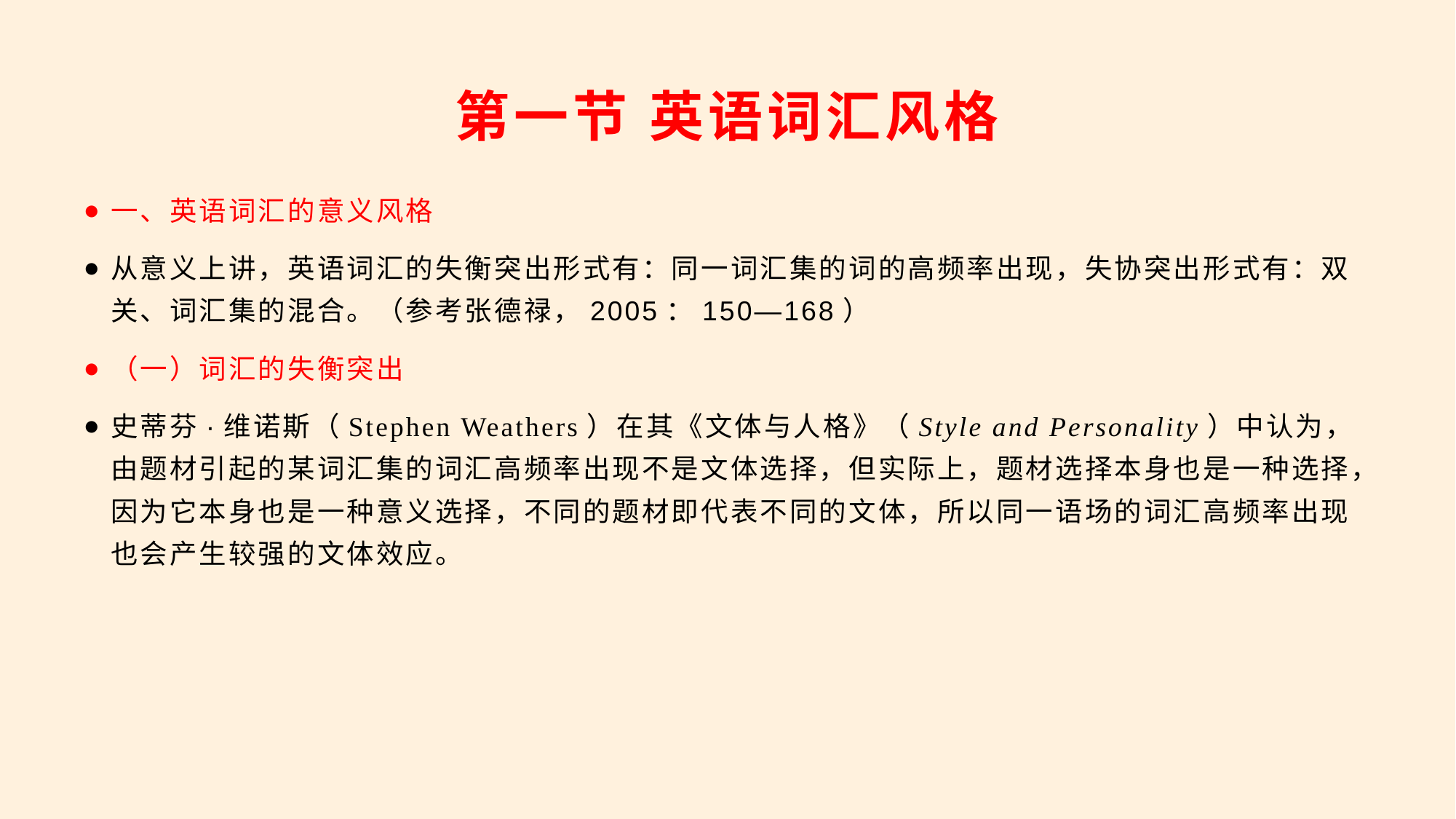

# 第一节 英语词汇风格
一、英语词汇的意义风格
从意义上讲，英语词汇的失衡突出形式有：同一词汇集的词的高频率出现，失协突出形式有：双关、词汇集的混合。（参考张德禄，2005：150—168）
（一）词汇的失衡突出
史蒂芬·维诺斯（Stephen Weathers）在其《文体与人格》（Style and Personality）中认为，由题材引起的某词汇集的词汇高频率出现不是文体选择，但实际上，题材选择本身也是一种选择，因为它本身也是一种意义选择，不同的题材即代表不同的文体，所以同一语场的词汇高频率出现也会产生较强的文体效应。